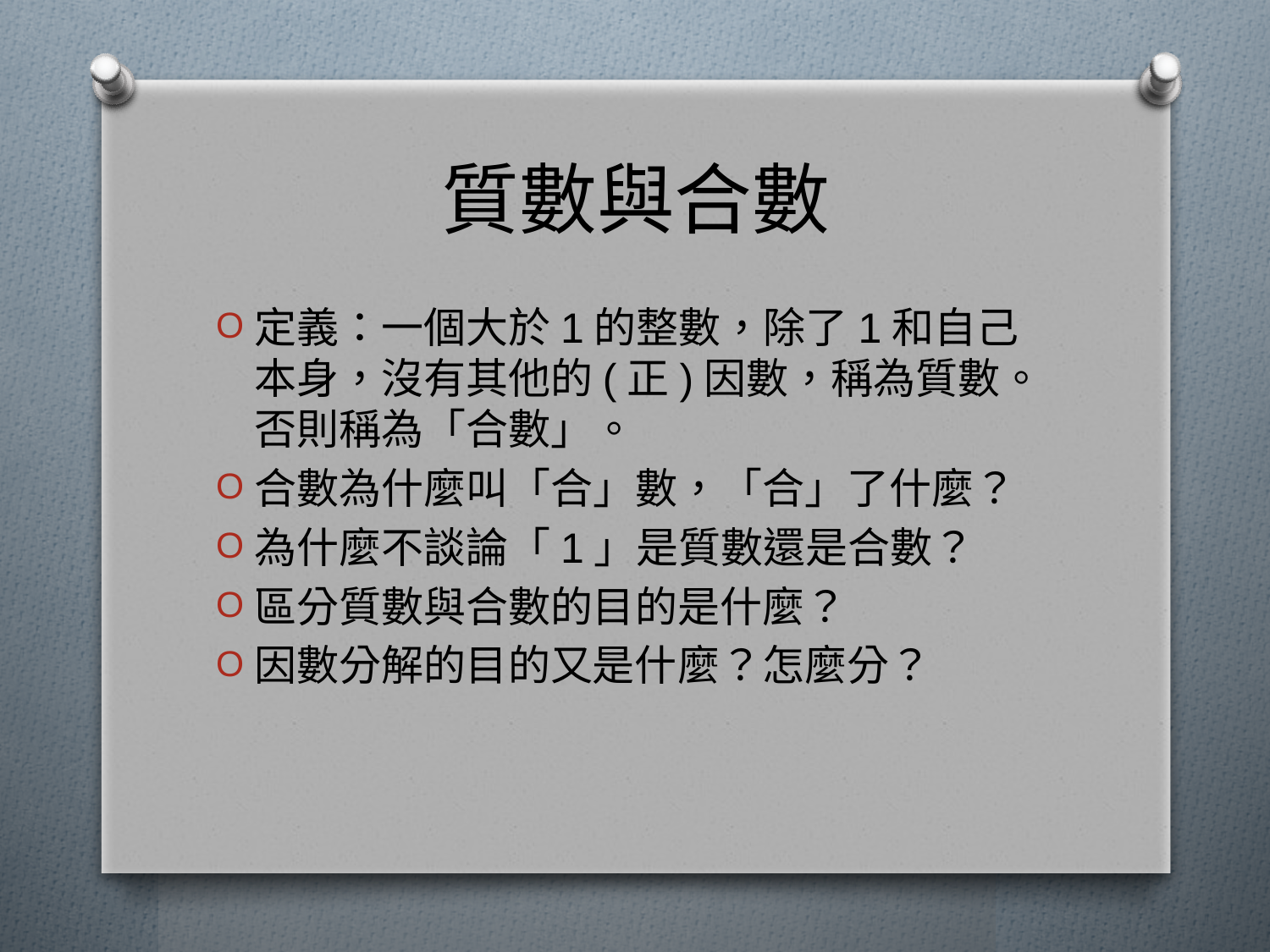

# 質數與合數
定義：一個大於1的整數，除了1和自己本身，沒有其他的(正)因數，稱為質數。否則稱為「合數」。
合數為什麼叫「合」數，「合」了什麼？
為什麼不談論「1」是質數還是合數？
區分質數與合數的目的是什麼？
因數分解的目的又是什麼？怎麼分？